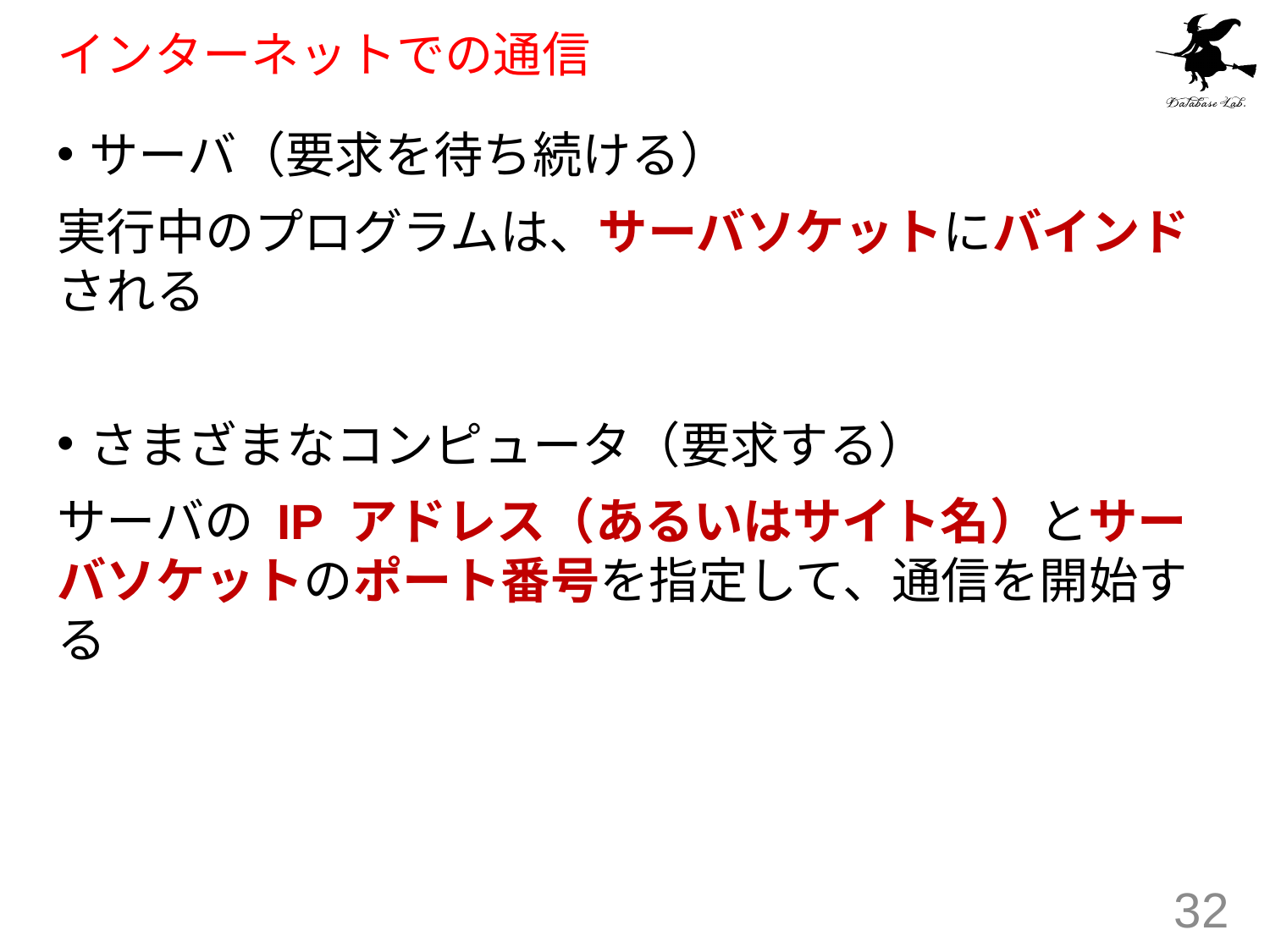

# インターネットでの通信
サーバ（要求を待ち続ける）
実行中のプログラムは、サーバソケットにバインドされる

さまざまなコンピュータ（要求する）
サーバの IP アドレス（あるいはサイト名）とサーバソケットのポート番号を指定して、通信を開始する
32